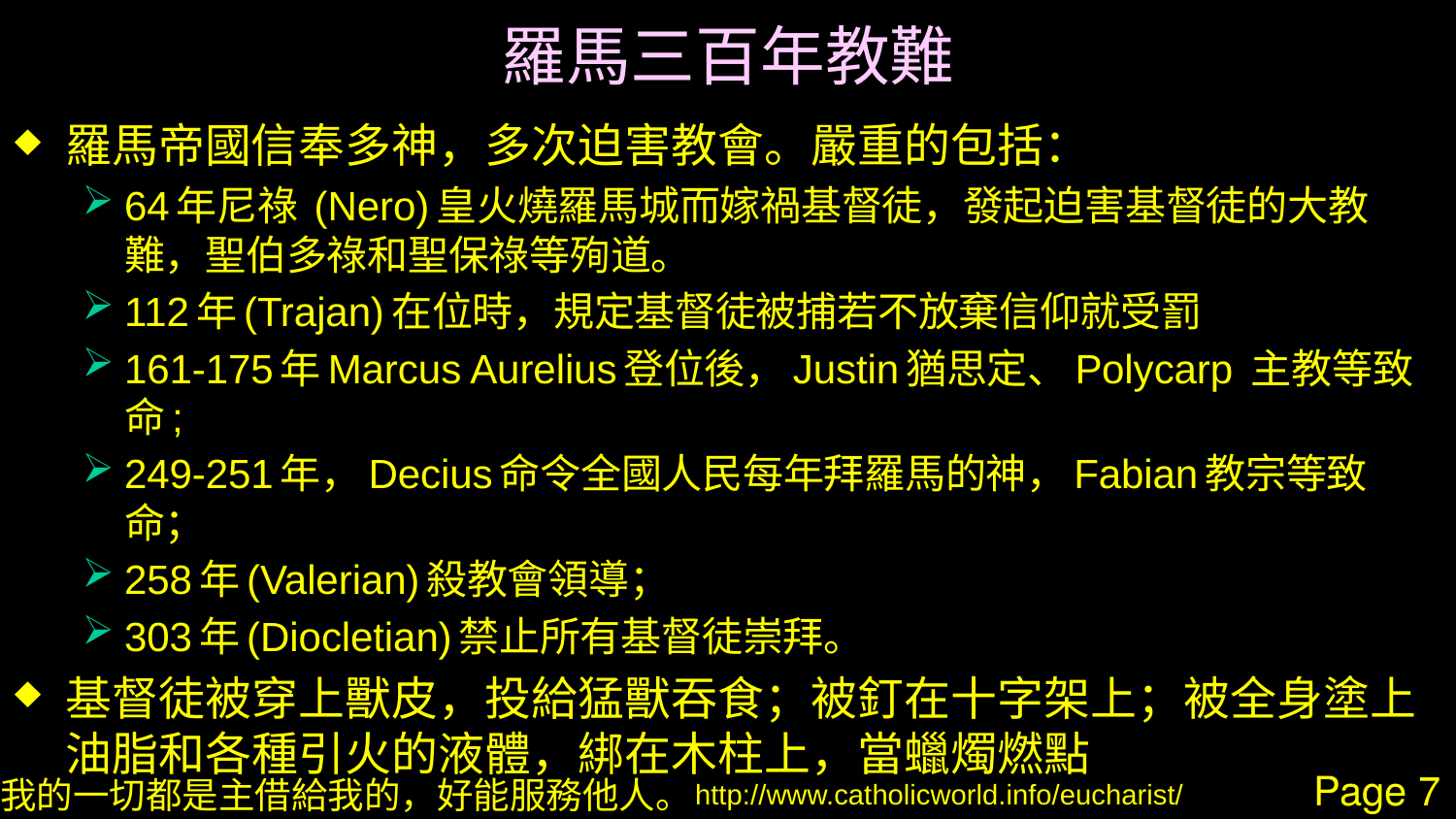

# 羅馬三百年教難
羅馬帝國信奉多神，多次迫害教會。嚴重的包括：
64年尼祿 (Nero)皇火燒羅馬城而嫁禍基督徒，發起迫害基督徒的大教難，聖伯多祿和聖保祿等殉道。
112年(Trajan)在位時，規定基督徒被捕若不放棄信仰就受罰
161-175年Marcus Aurelius登位後，Justin猶思定、Polycarp 主教等致命;
249-251年，Decius命令全國人民每年拜羅馬的神，Fabian教宗等致命；
258年(Valerian)殺教會領導；
303年(Diocletian)禁止所有基督徒崇拜。
基督徒被穿上獸皮，投給猛獸吞食；被釘在十字架上；被全身塗上油脂和各種引火的液體，綁在木柱上，當蠟燭燃點